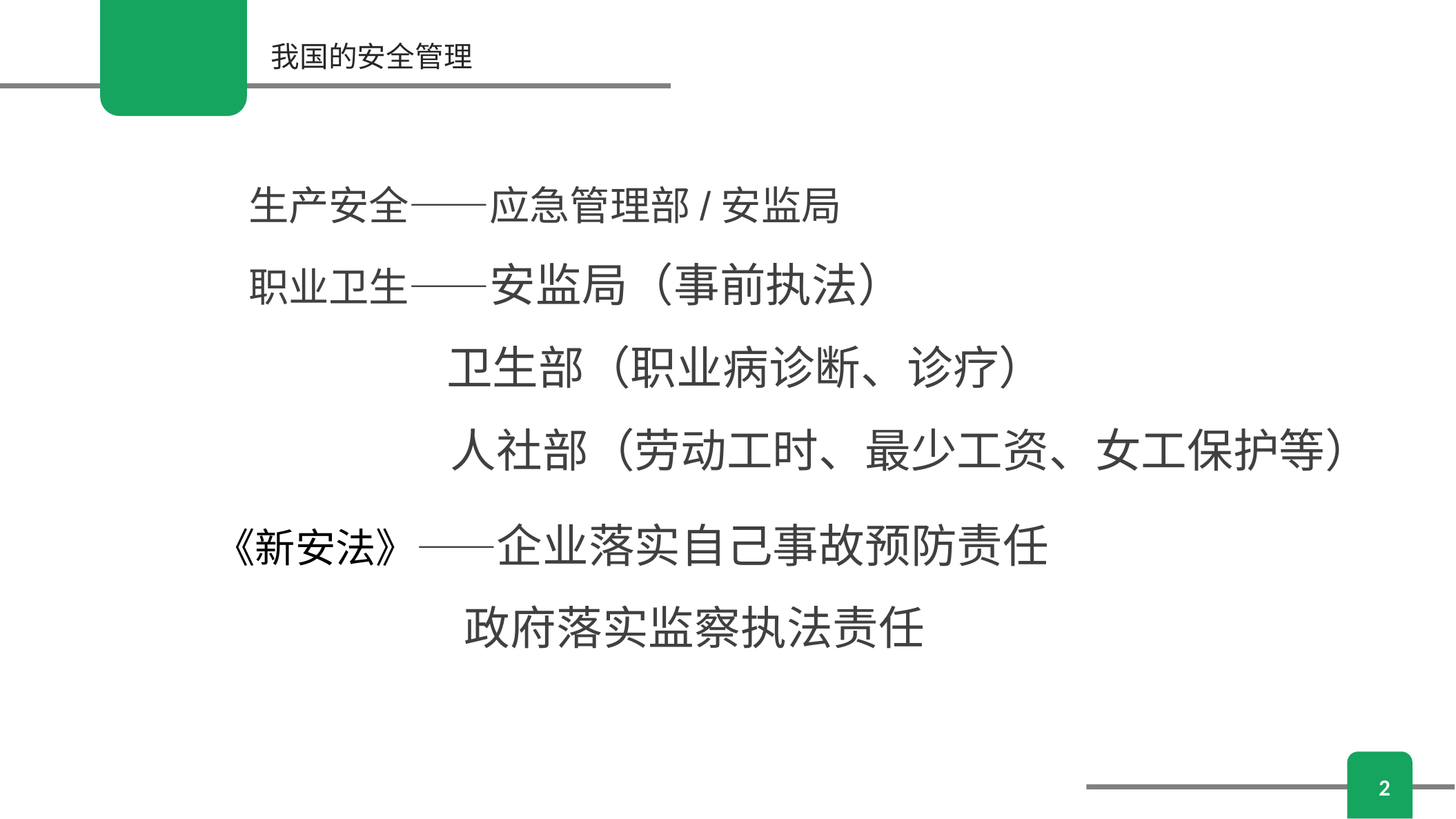

我国的安全管理
生产安全——应急管理部/安监局
职业卫生——安监局（事前执法）
                     卫生部（职业病诊断、诊疗）
                     人社部（劳动工时、最少工资、女工保护等）
《新安法》——企业落实自己事故预防责任
                       政府落实监察执法责任
2